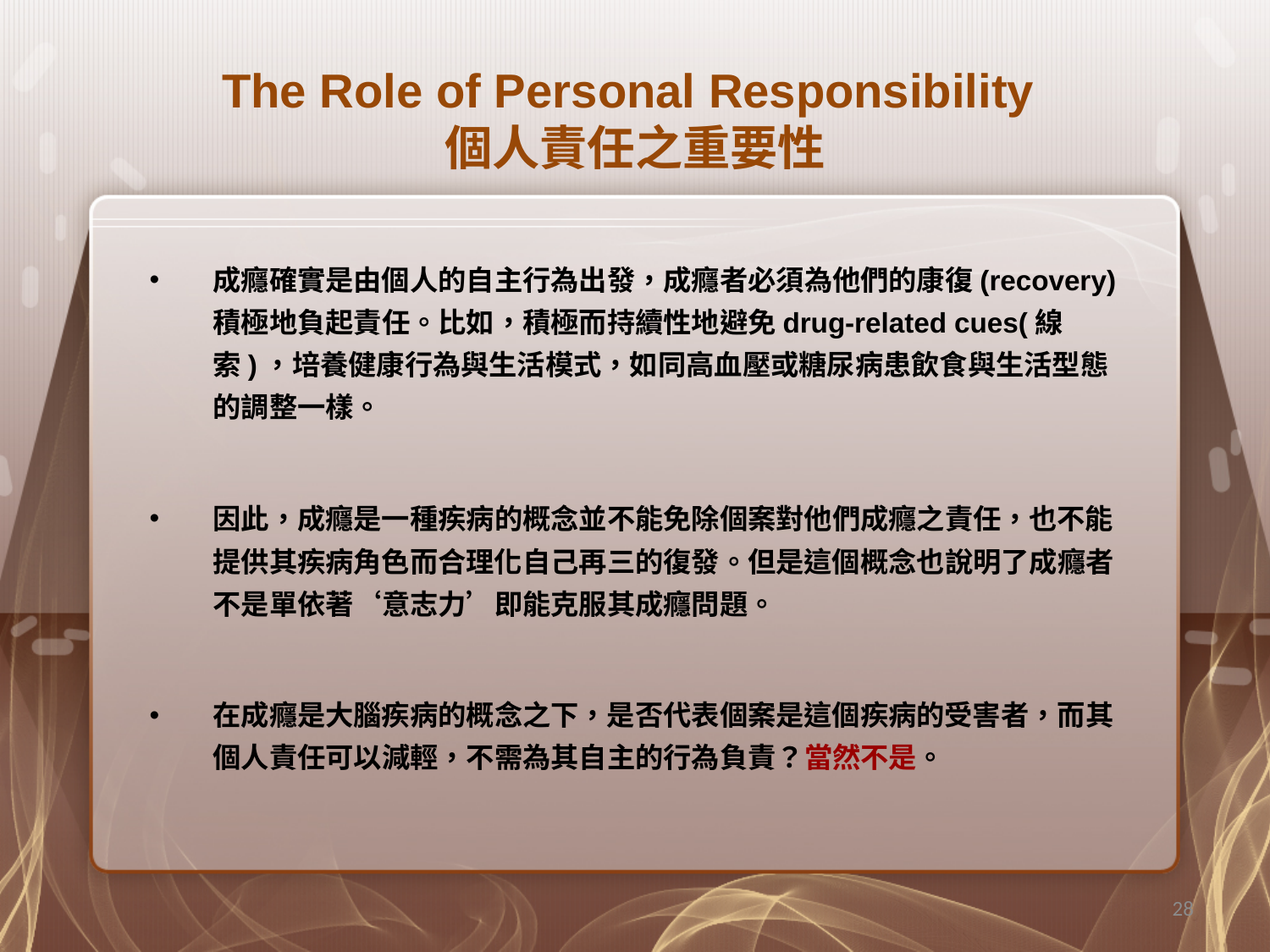

# The Role of Personal Responsibility 個人責任之重要性
成癮確實是由個人的自主行為出發，成癮者必須為他們的康復(recovery)積極地負起責任。比如，積極而持續性地避免drug-related cues(線索)，培養健康行為與生活模式，如同高血壓或糖尿病患飲食與生活型態的調整一樣。

因此，成癮是一種疾病的概念並不能免除個案對他們成癮之責任，也不能提供其疾病角色而合理化自己再三的復發。但是這個概念也說明了成癮者不是單依著‘意志力’即能克服其成癮問題。

在成癮是大腦疾病的概念之下，是否代表個案是這個疾病的受害者，而其個人責任可以減輕，不需為其自主的行為負責？當然不是。

28